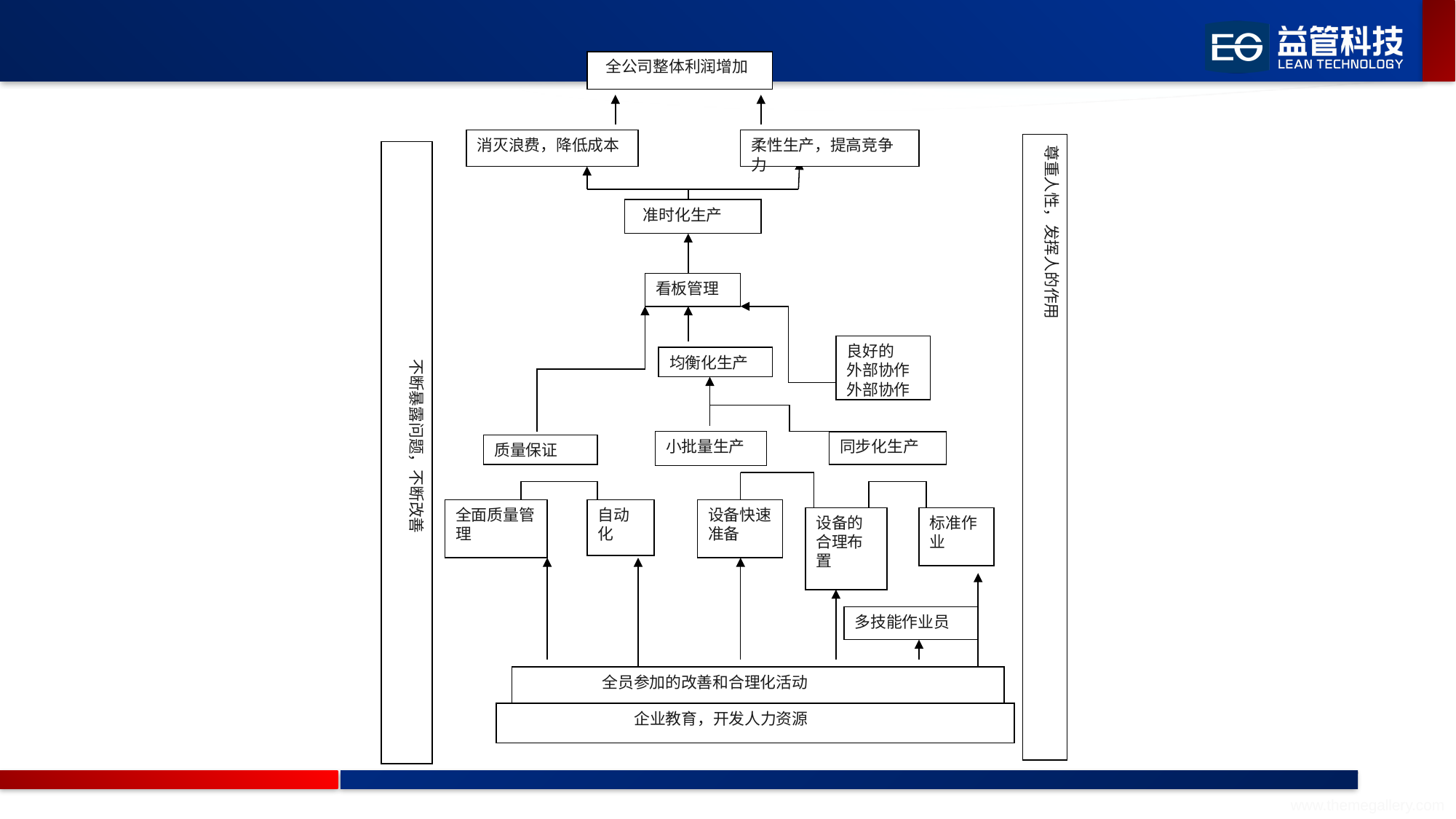

全公司整体利润增加
消灭浪费，降低成本
柔性生产，提高竞争力
尊重人性，发挥人的作用
不断暴露问题，不断改善
准时化生产
看板管理
良好的
外部协作
外部协作
均衡化生产
小批量生产
同步化生产
质量保证
全面质量管理
自动化
设备快速准备
设备的合理布置
标准作业
多技能作业员
全员参加的改善和合理化活动
企业教育，开发人力资源